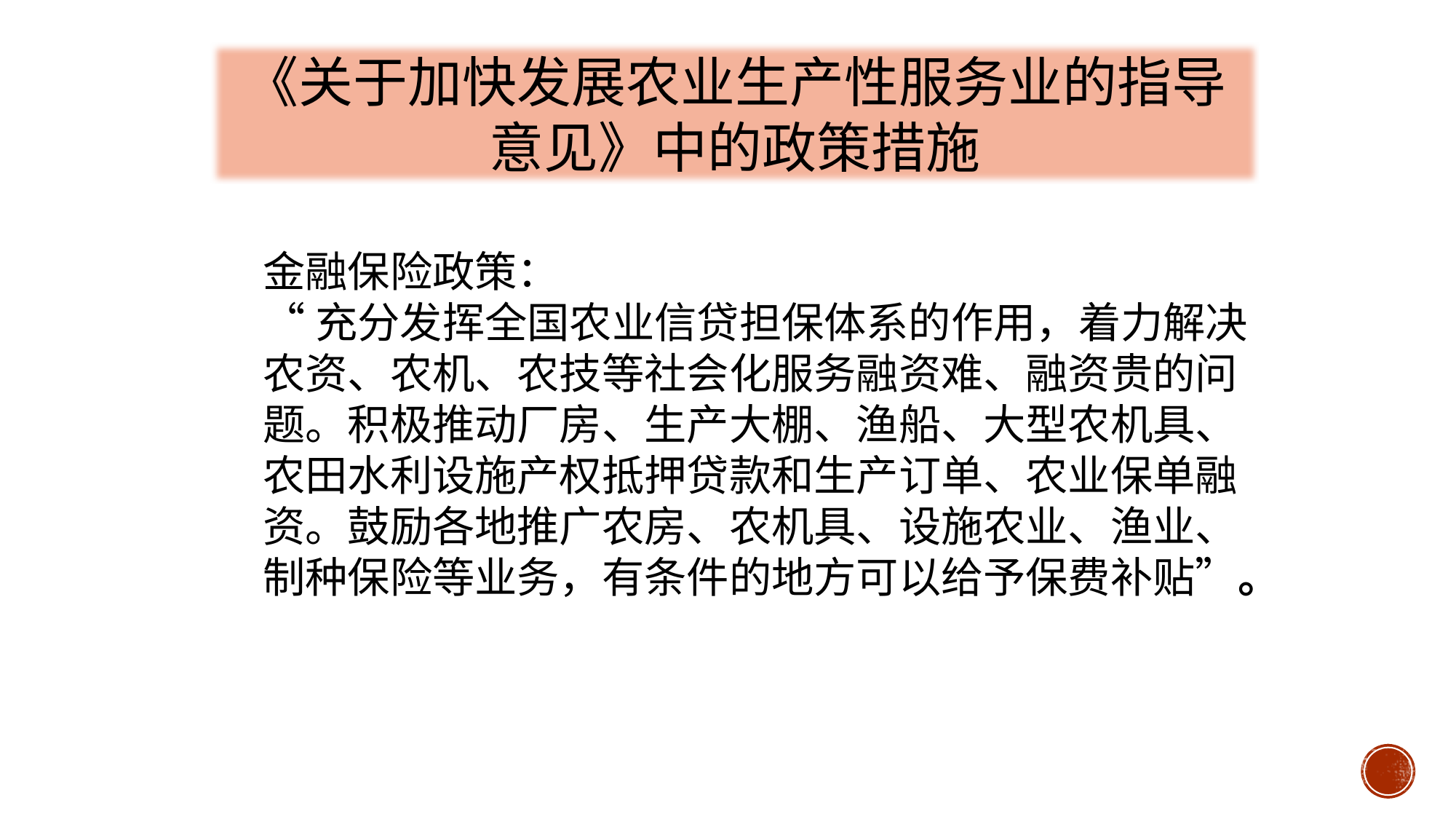

《关于加快发展农业生产性服务业的指导意见》中的政策措施
金融保险政策：
“充分发挥全国农业信贷担保体系的作用，着力解决农资、农机、农技等社会化服务融资难、融资贵的问题。积极推动厂房、生产大棚、渔船、大型农机具、农田水利设施产权抵押贷款和生产订单、农业保单融资。鼓励各地推广农房、农机具、设施农业、渔业、制种保险等业务，有条件的地方可以给予保费补贴”。